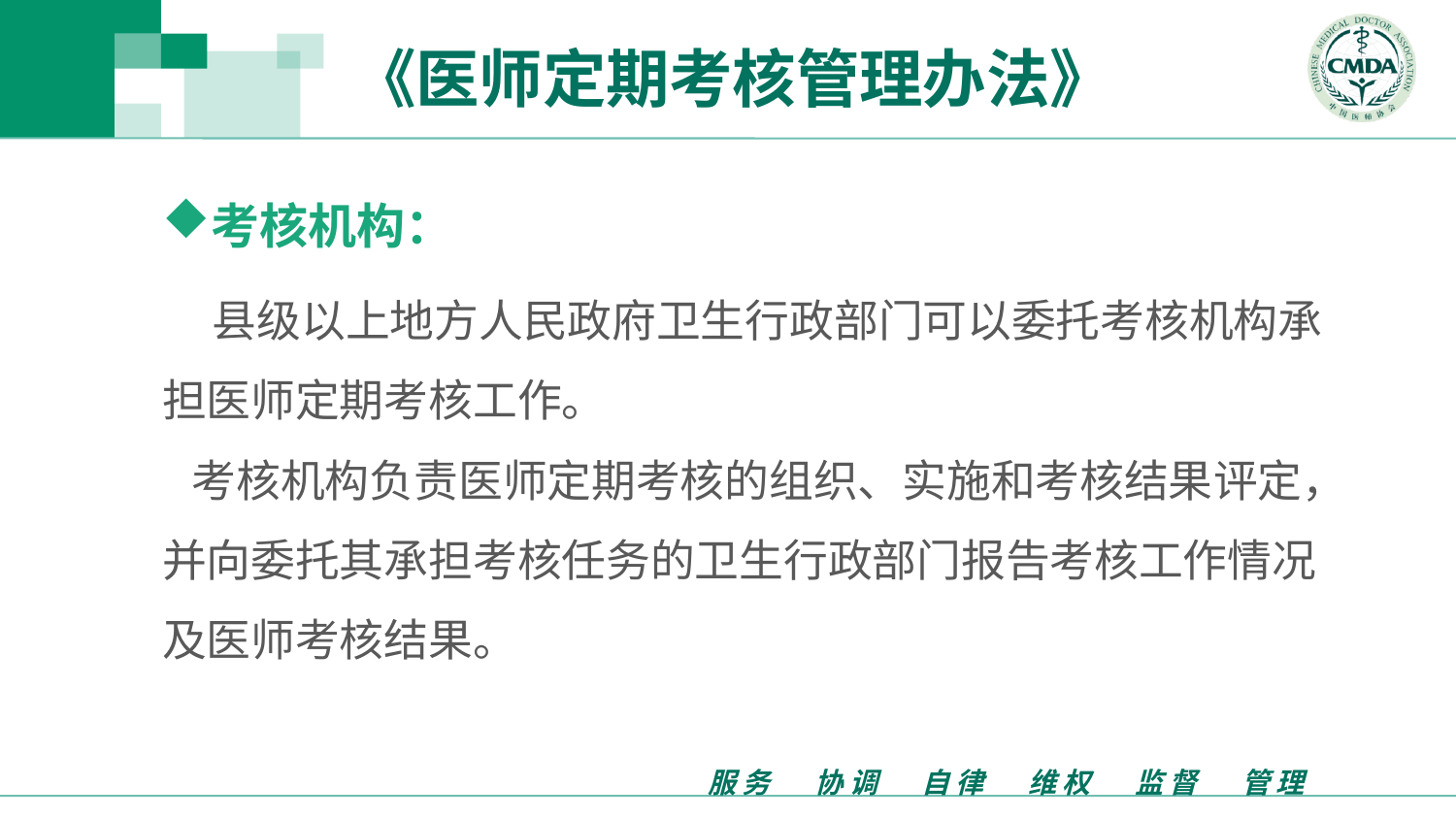

《医师定期考核管理办法》
考核机构：
    县级以上地方人民政府卫生行政部门可以委托考核机构承担医师定期考核工作。
   考核机构负责医师定期考核的组织、实施和考核结果评定，并向委托其承担考核任务的卫生行政部门报告考核工作情况及医师考核结果。